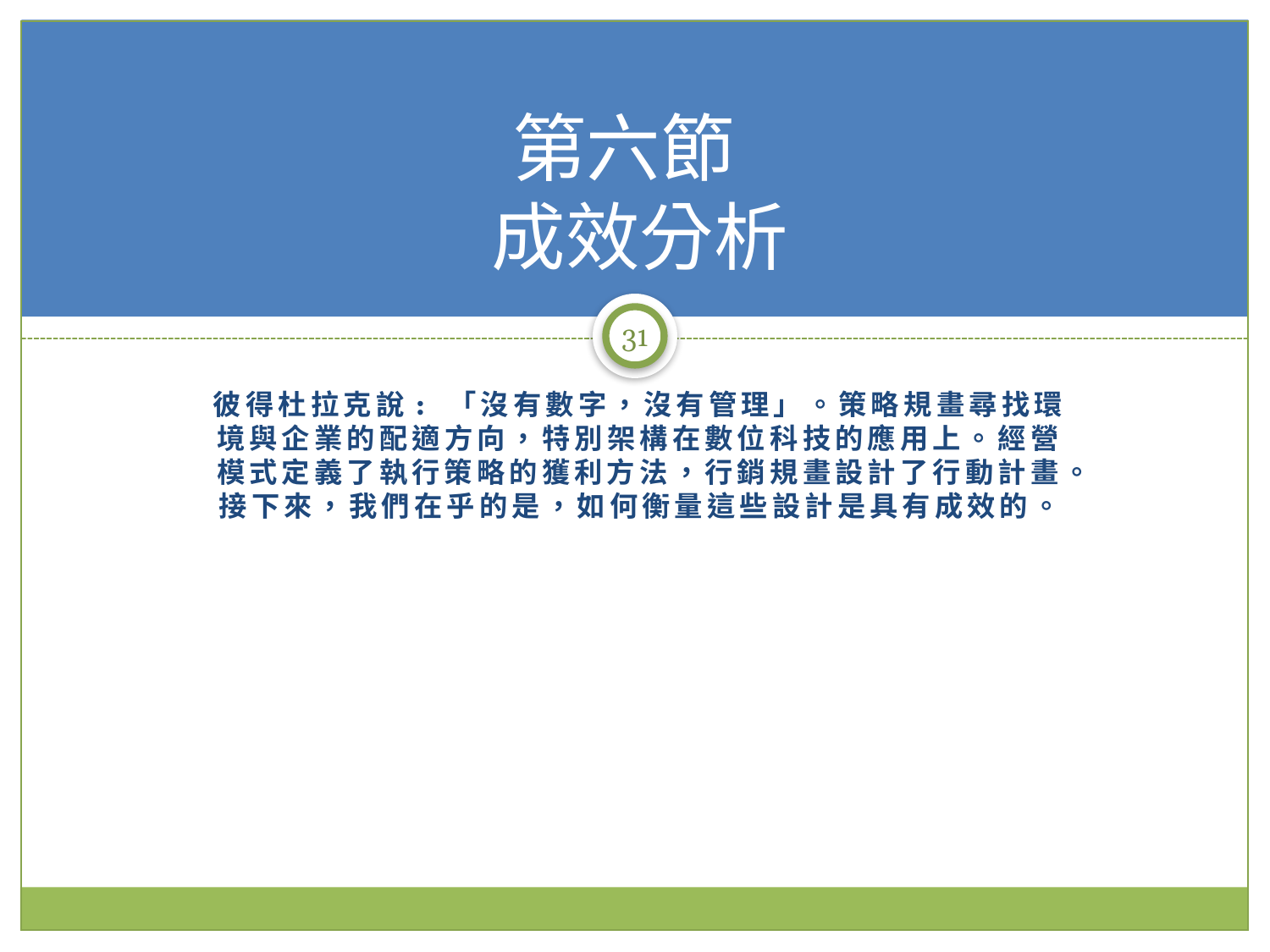

# 第六節 成效分析
31
彼得杜拉克說: 「沒有數字，沒有管理」。策略規畫尋找環境與企業的配適方向，特別架構在數位科技的應用上。經營模式定義了執行策略的獲利方法，行銷規畫設計了行動計畫。接下來，我們在乎的是，如何衡量這些設計是具有成效的。